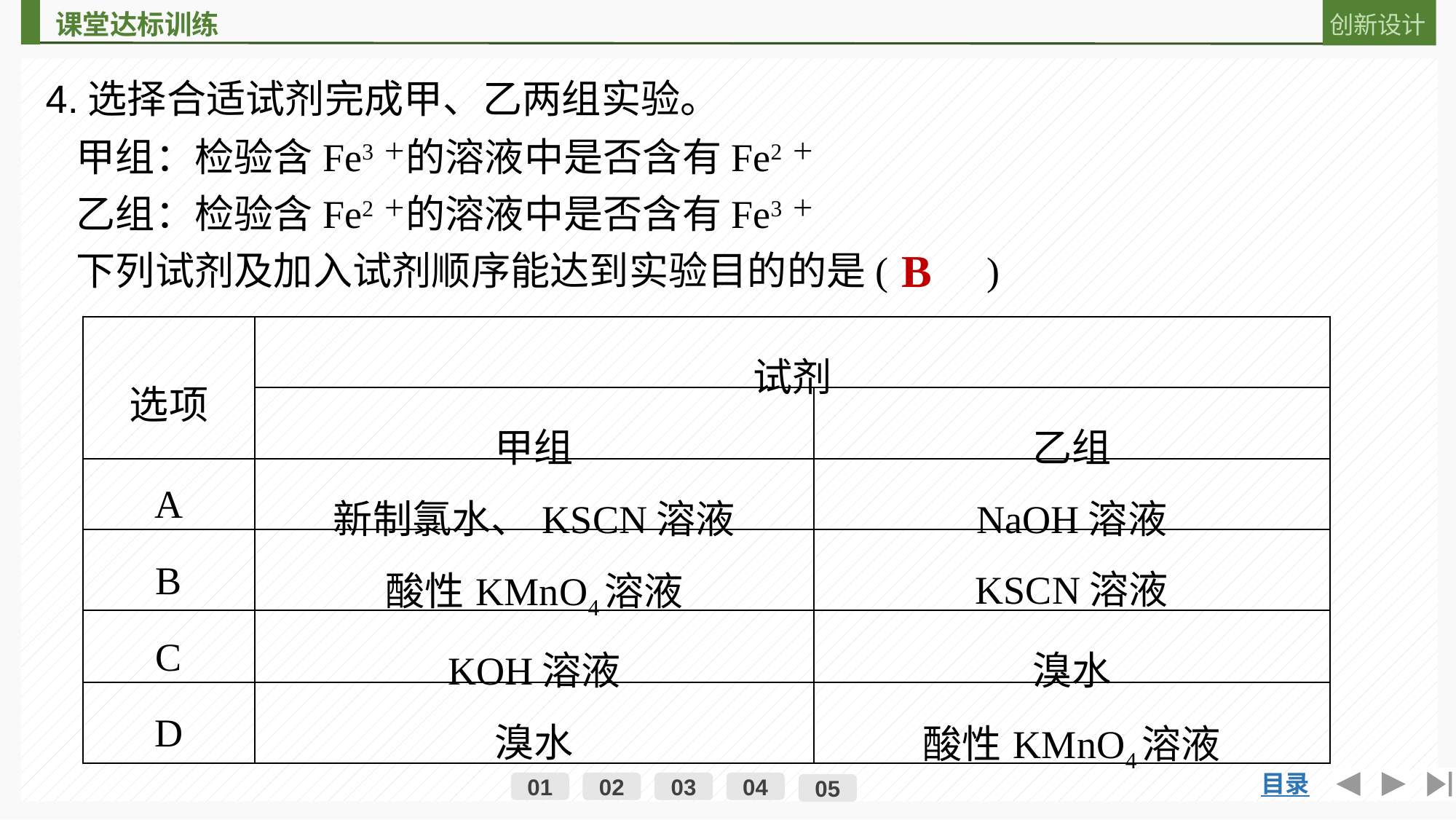

4.选择合适试剂完成甲、乙两组实验。
甲组：检验含Fe3＋的溶液中是否含有Fe2＋
乙组：检验含Fe2＋的溶液中是否含有Fe3＋
下列试剂及加入试剂顺序能达到实验目的的是(　　)
B
| 选项 | 试剂 |  |
| --- | --- | --- |
|  | 甲组 | 乙组 |
| A | 新制氯水、KSCN溶液 | NaOH溶液 |
| B | 酸性KMnO4溶液 | KSCN溶液 |
| C | KOH溶液 | 溴水 |
| D | 溴水 | 酸性KMnO4溶液 |